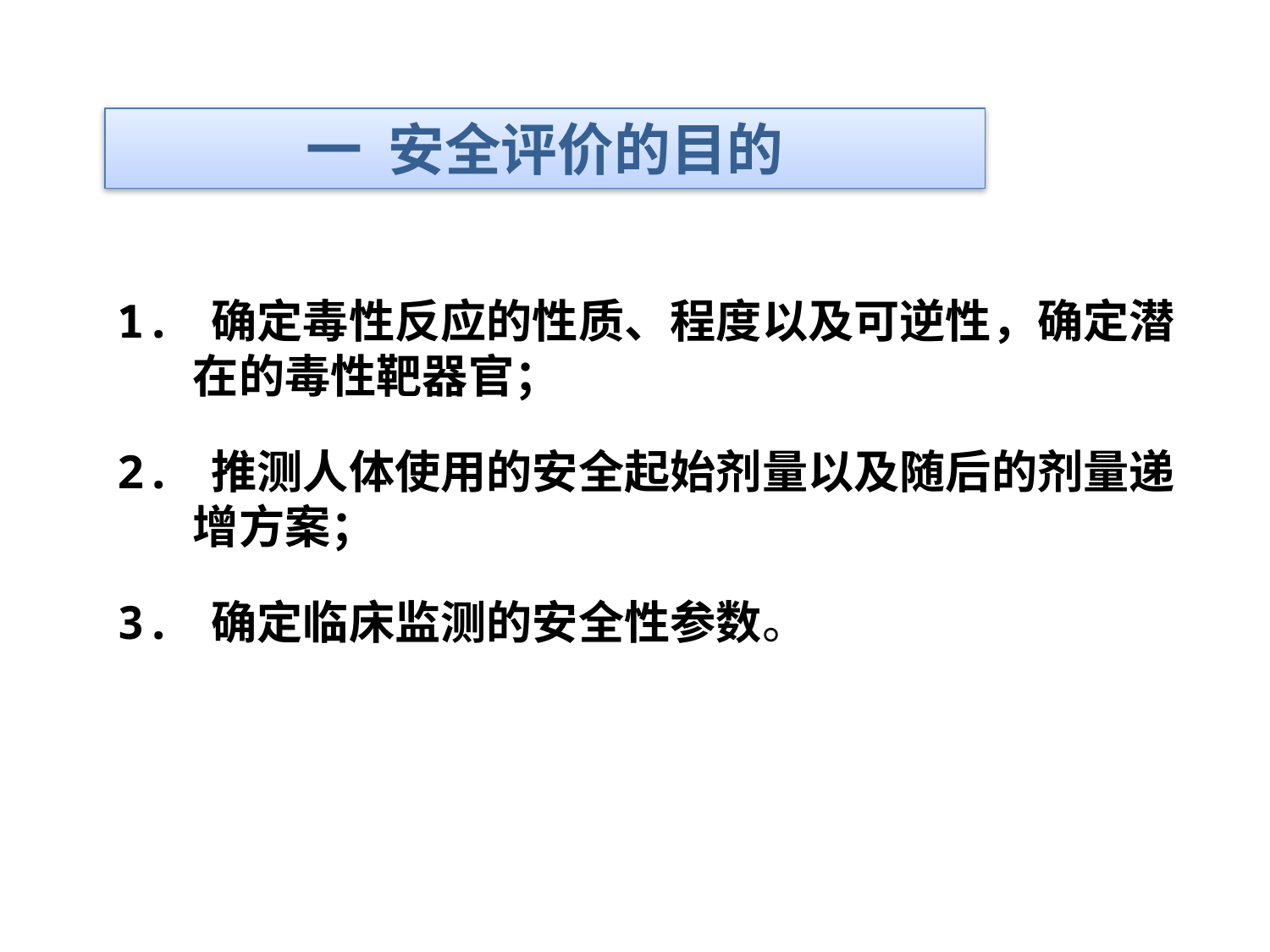

一  安全评价的目的
1. 确定毒性反应的性质、程度以及可逆性，确定潜在的毒性靶器官；

2. 推测人体使用的安全起始剂量以及随后的剂量递增方案；

3. 确定临床监测的安全性参数。